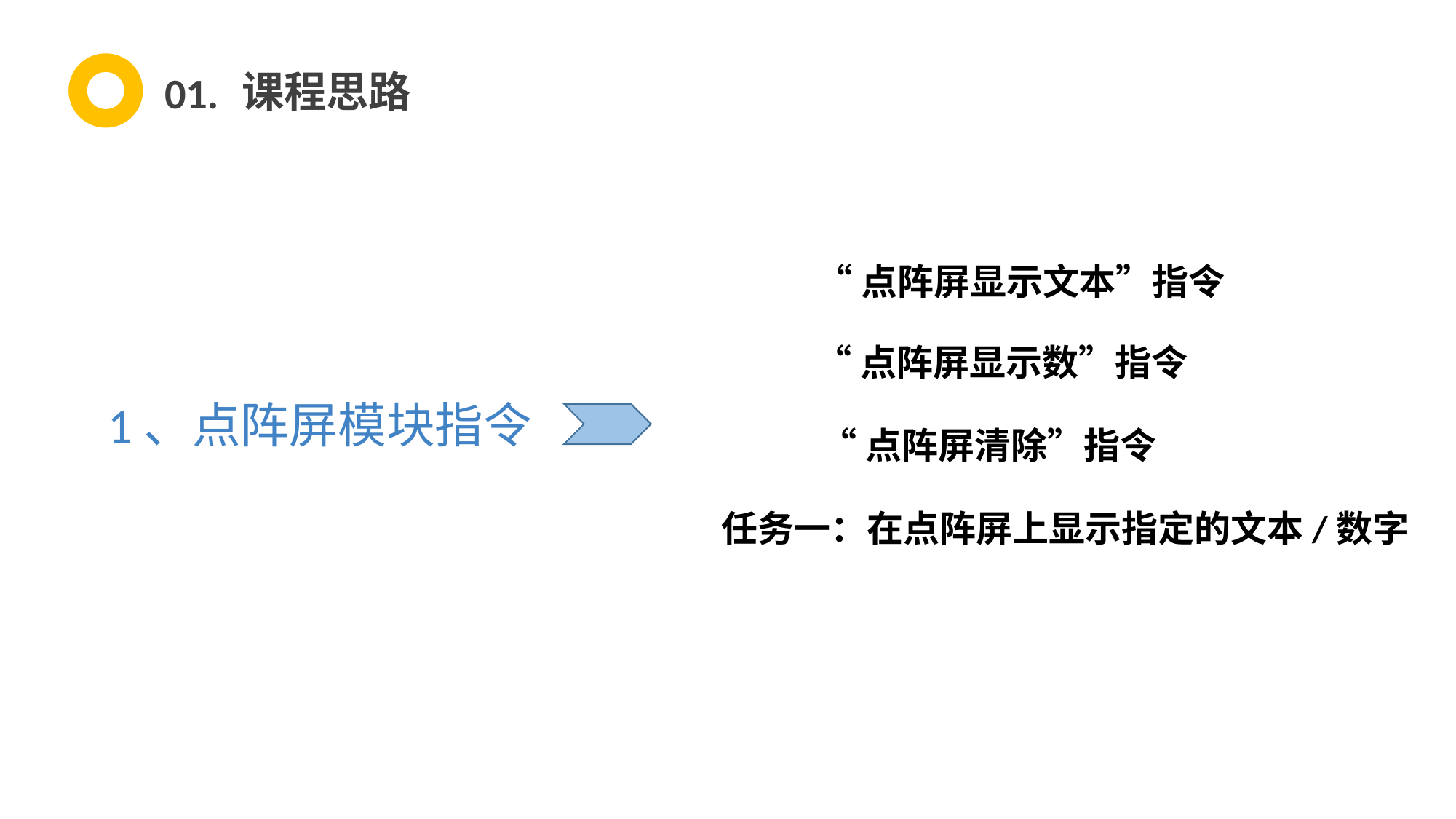

课程思路
01.
“点阵屏显示文本”指令
“点阵屏显示数”指令
1、点阵屏模块指令

“点阵屏清除”指令
任务一：在点阵屏上显示指定的文本/数字